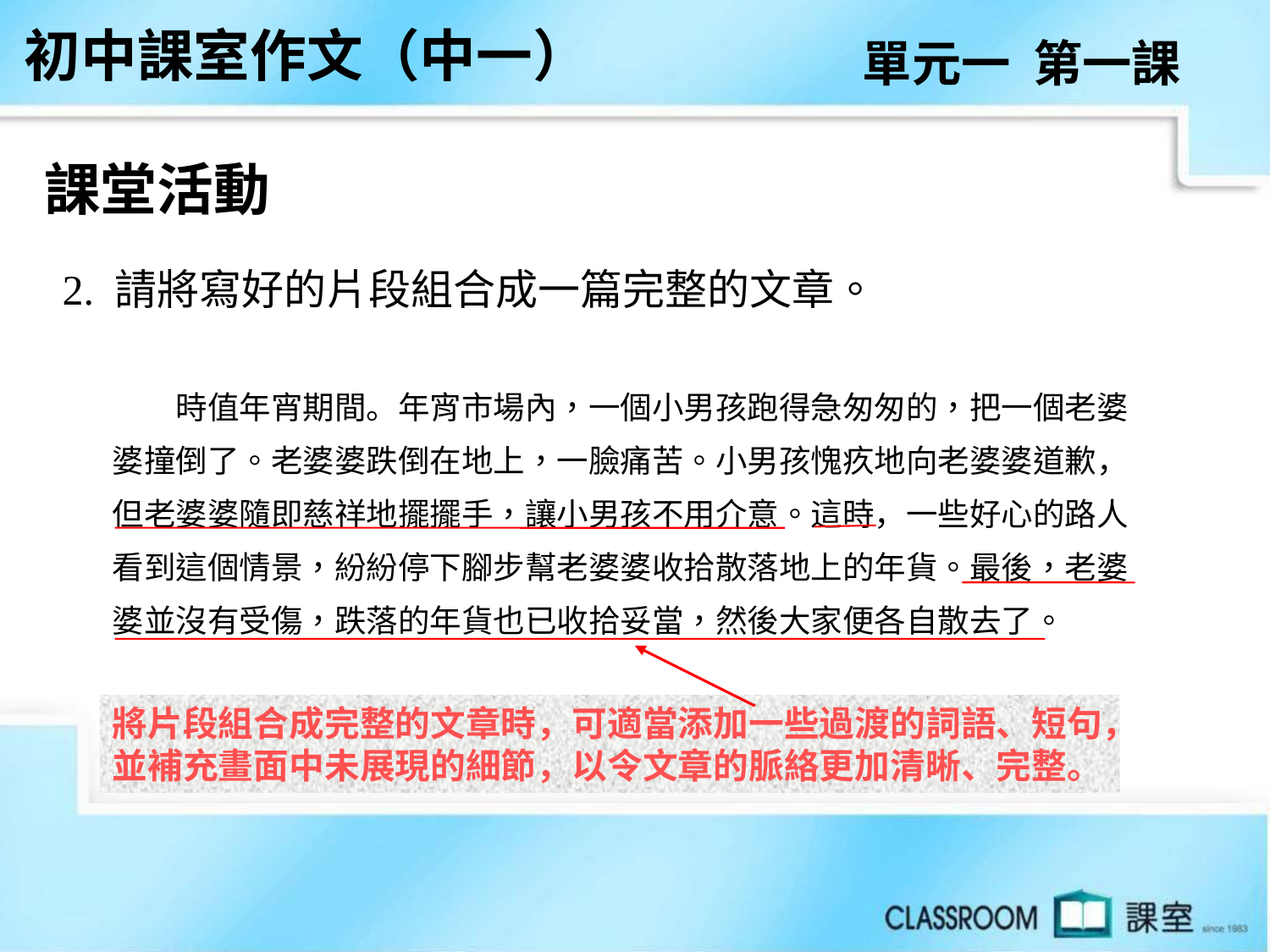

初中課室作文（中一）
單元一  第一課
課堂活動
2. 請將寫好的片段組合成一篇完整的文章。
　　時值年宵期間。年宵市場內，一個小男孩跑得急匆匆的，把一個老婆婆撞倒了。老婆婆跌倒在地上，一臉痛苦。小男孩愧疚地向老婆婆道歉，但老婆婆隨即慈祥地擺擺手，讓小男孩不用介意。這時，一些好心的路人看到這個情景，紛紛停下腳步幫老婆婆收拾散落地上的年貨。最後，老婆婆並沒有受傷，跌落的年貨也已收拾妥當，然後大家便各自散去了。

將片段組合成完整的文章時，可適當添加一些過渡的詞語、短句，並補充畫面中未展現的細節，以令文章的脈絡更加清晰、完整。